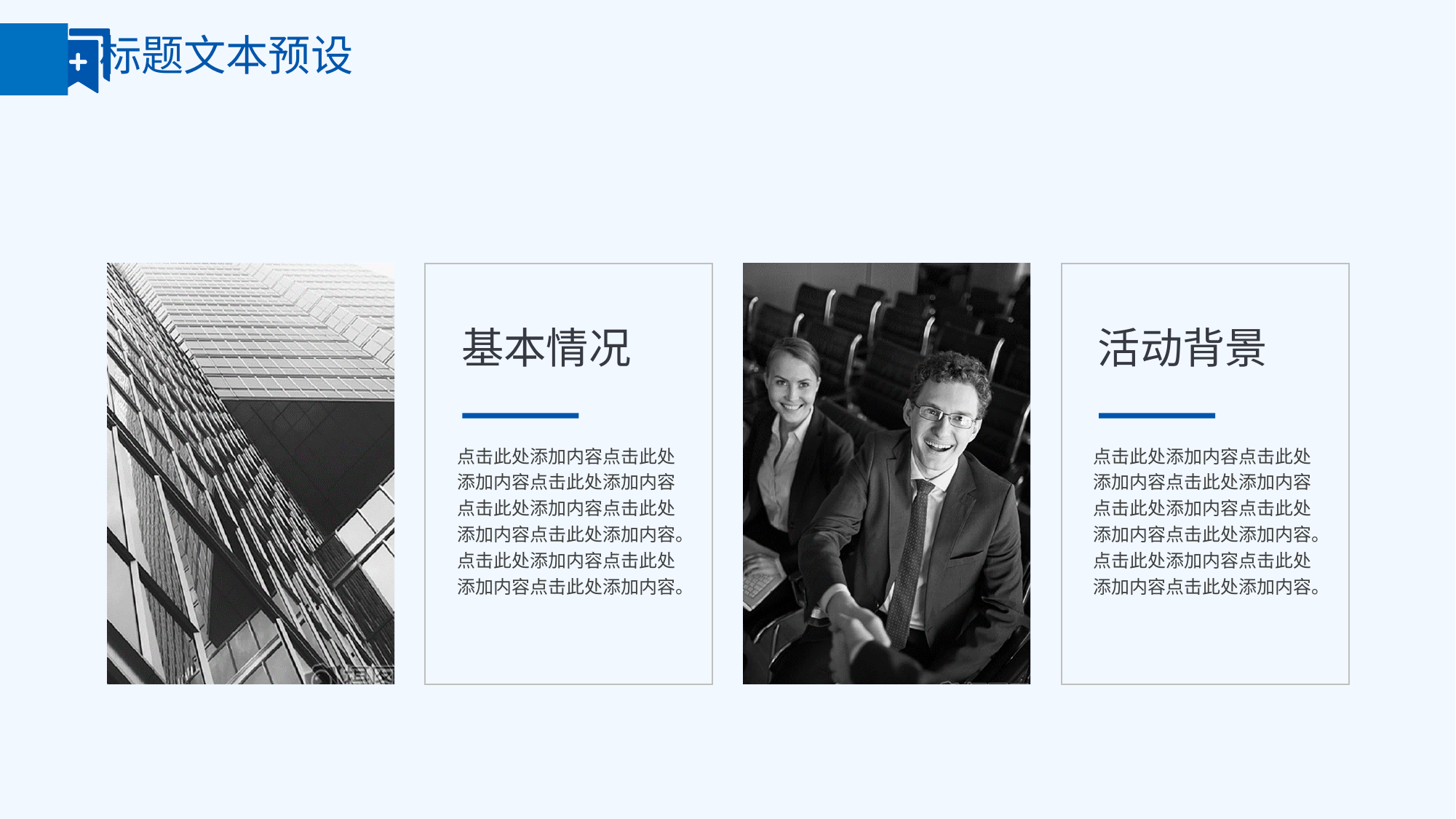

标题文本预设

基本情况

点击此处添加内容点击此处添加内容点击此处添加内容点击此处添加内容点击此处添加内容点击此处添加内容。点击此处添加内容点击此处添加内容点击此处添加内容。

活动背景

点击此处添加内容点击此处添加内容点击此处添加内容点击此处添加内容点击此处添加内容点击此处添加内容。点击此处添加内容点击此处添加内容点击此处添加内容。